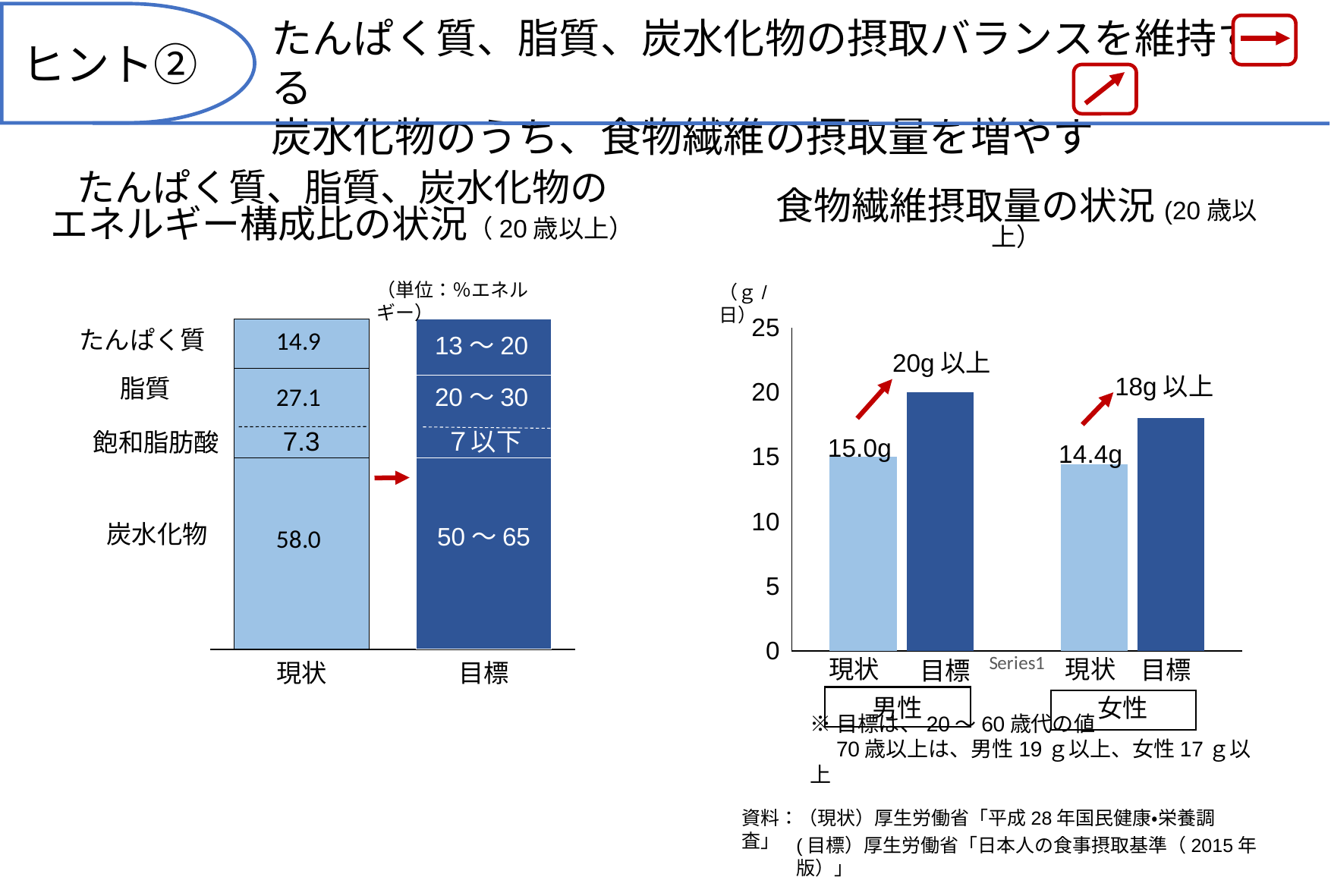

ヒント②
たんぱく質、脂質、炭水化物の摂取バランスを維持する
炭水化物のうち、食物繊維の摂取量を増やす

たんぱく質、脂質、炭水化物の
エネルギー構成比の状況（20歳以上）
食物繊維摂取量の状況(20歳以上）
（単位：％エネルギー）

### Chart

| Category | 系列 1 | 系列 2 | 系列 3 |
|---|---|---|---|
| 現状 | 58.0 | 27.1 | 14.9 |
| 目標 | 58.0 | 25.0 | 17.0 |
たんぱく質
13～20
脂質
20～30
7.3
７以下
飽和脂肪酸
炭水化物
50～65
（ｇ/日）

### Chart

| Category | 摂取値 | 目標値 | 列1 | 摂取値2 | 目標値2 |
|---|---|---|---|---|---|
|  | 15.0 | 20.0 | None | 14.4 | 18.0 |
20g以上
18g以上
現状
現状
目標
目標
男性
女性

※目標は、20～60歳代の値
　70歳以上は、男性19ｇ以上、女性17ｇ以上
資料：（現状）厚生労働省「平成28年国民健康・栄養調査」
(目標）厚生労働省「日本人の食事摂取基準（2015年版）」